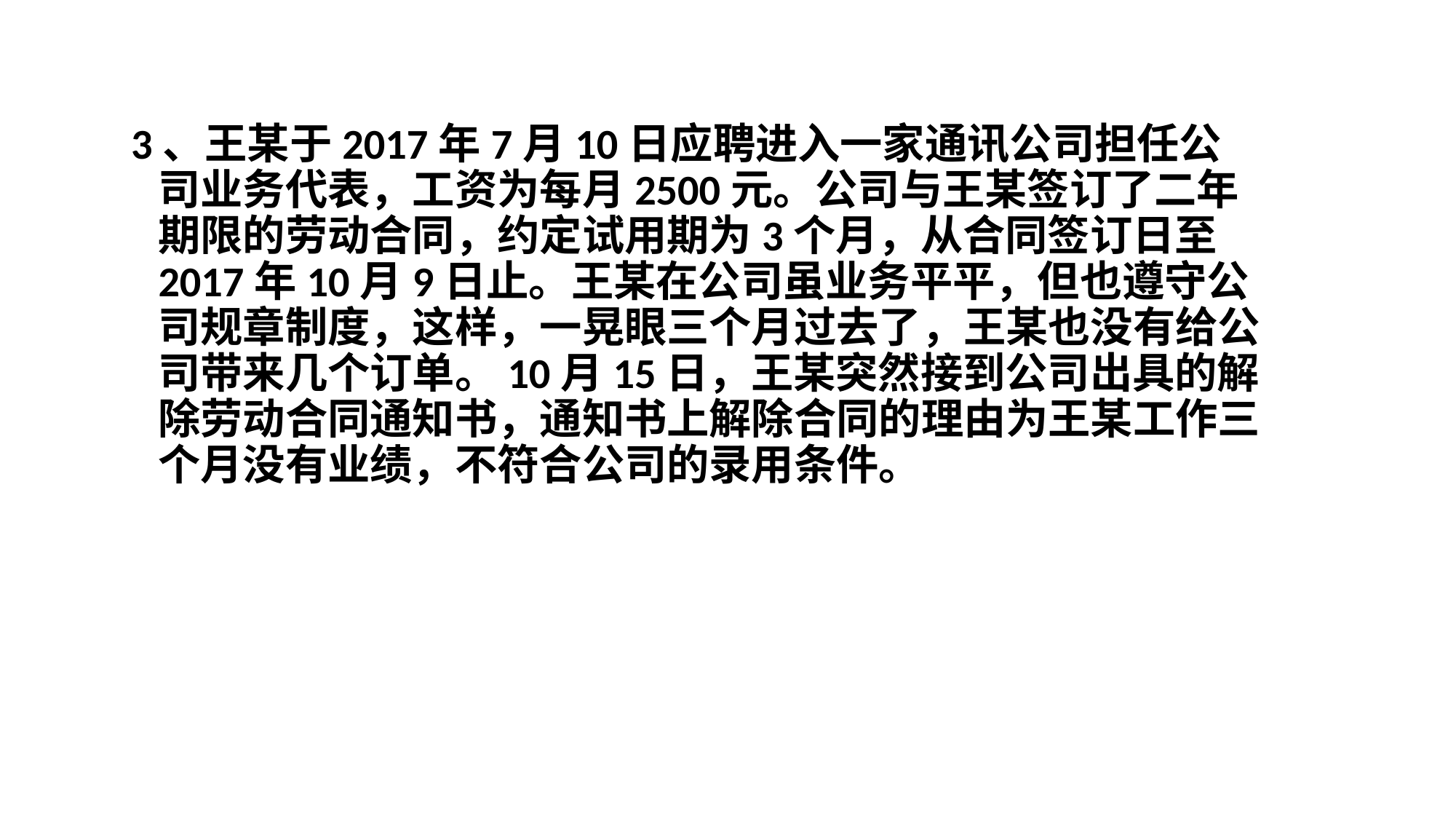

3、王某于2017年7月10日应聘进入一家通讯公司担任公司业务代表，工资为每月2500元。公司与王某签订了二年期限的劳动合同，约定试用期为3个月，从合同签订日至2017年10月9日止。王某在公司虽业务平平，但也遵守公司规章制度，这样，一晃眼三个月过去了，王某也没有给公司带来几个订单。10月15日，王某突然接到公司出具的解除劳动合同通知书，通知书上解除合同的理由为王某工作三个月没有业绩，不符合公司的录用条件。

61